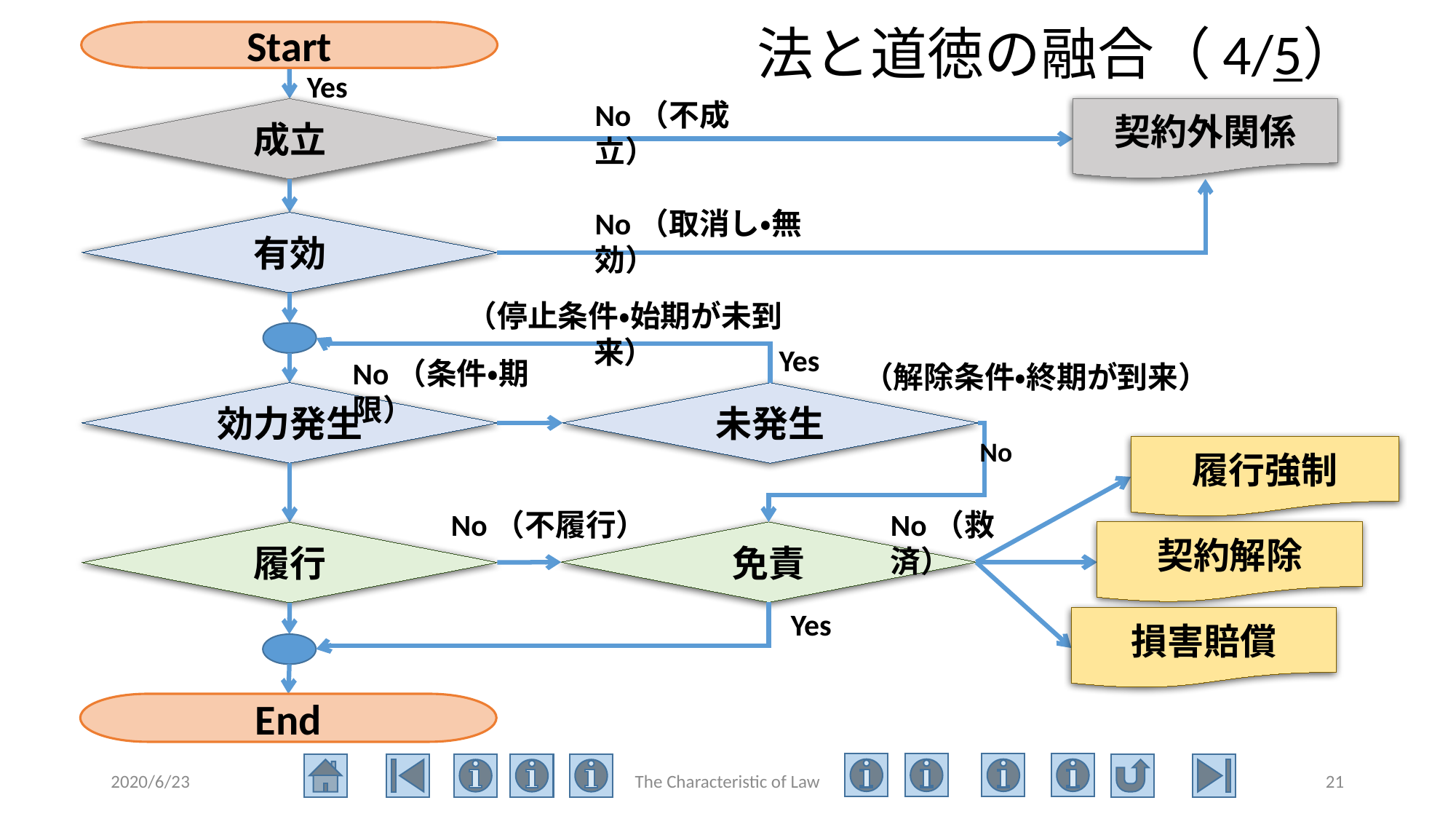

# 法と道徳の融合（4/5）
Start
Yes
No（不成立）
成立
契約外関係
No（取消し・無効）
有効
（停止条件・始期が未到来）

Yes
No（条件・期限）
（解除条件・終期が到来）
効力発生
未発生
No
履行強制
No（救済）
No（不履行）
免責
契約解除
履行
Yes
損害賠償

End
2020/6/23
The Characteristic of Law
21